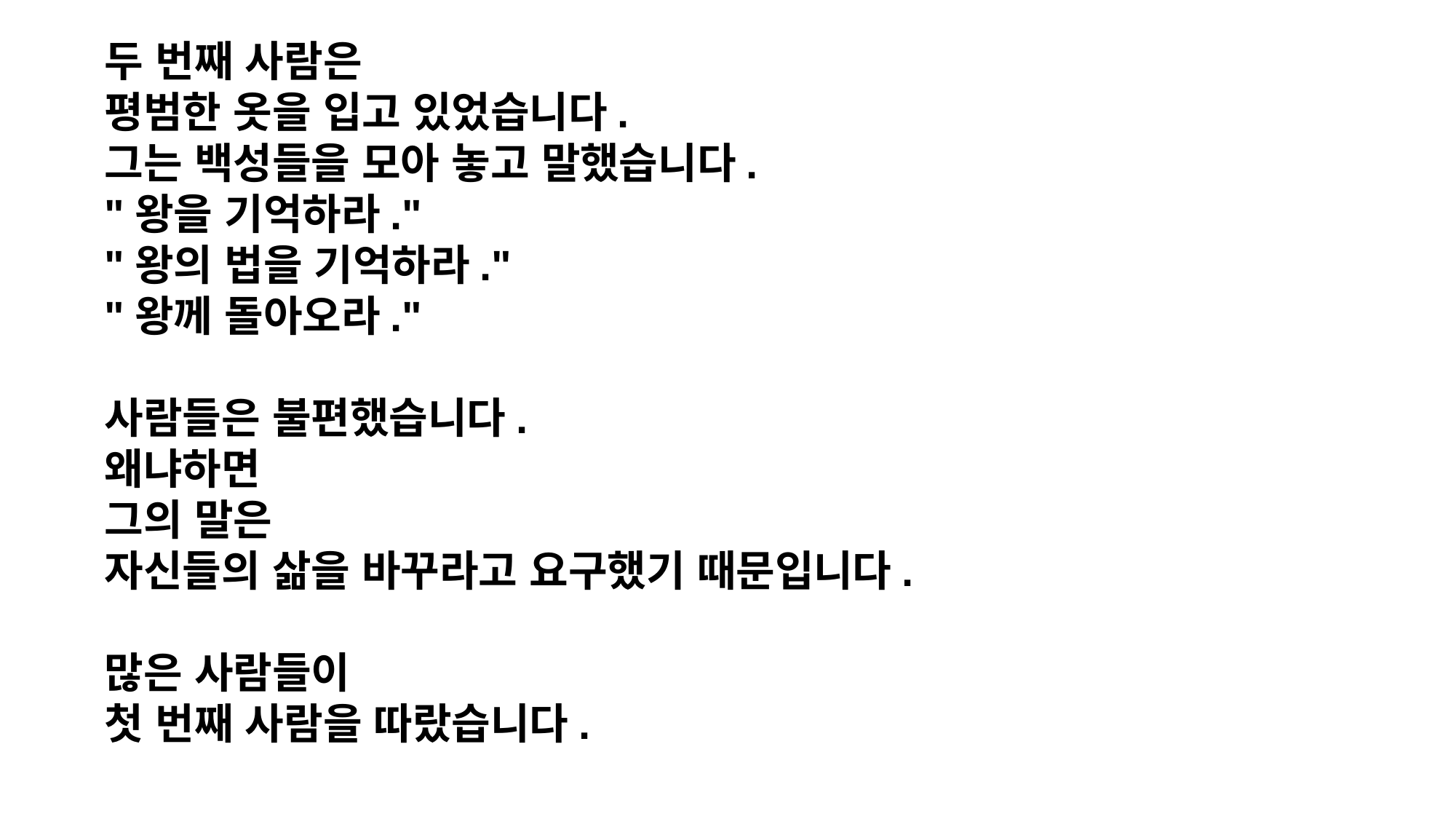

두 번째 사람은
평범한 옷을 입고 있었습니다.
그는 백성들을 모아 놓고 말했습니다.
"왕을 기억하라."
"왕의 법을 기억하라."
"왕께 돌아오라."

사람들은 불편했습니다.
왜냐하면
그의 말은
자신들의 삶을 바꾸라고 요구했기 때문입니다.

많은 사람들이
첫 번째 사람을 따랐습니다.